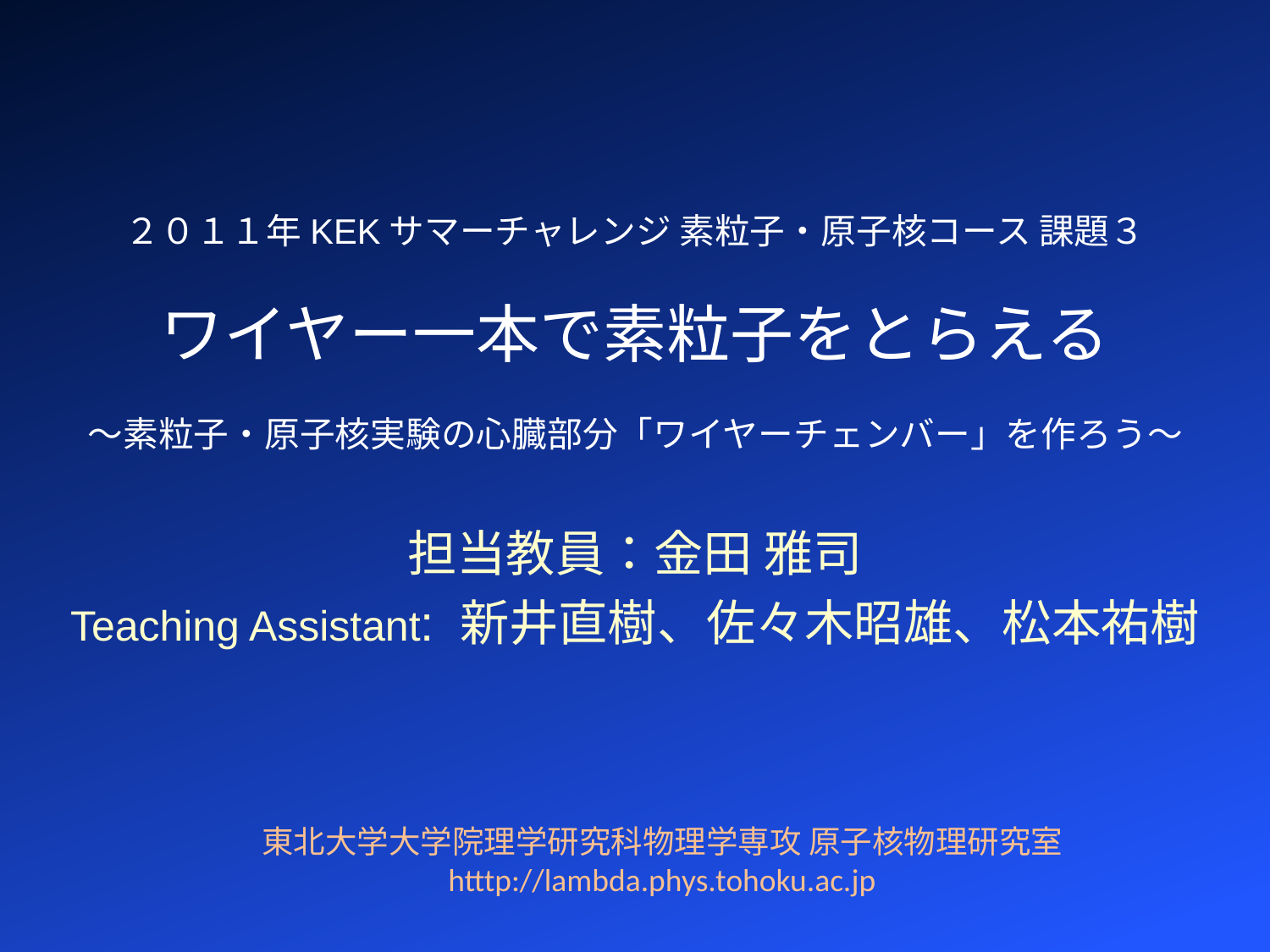

# ２０１１年KEKサマーチャレンジ 素粒子・原子核コース 課題３ ワイヤー一本で素粒子をとらえる ～素粒子・原子核実験の心臓部分「ワイヤーチェンバー」を作ろう～
担当教員：金田 雅司
Teaching Assistant: 新井直樹、佐々木昭雄、松本祐樹
東北大学大学院理学研究科物理学専攻 原子核物理研究室
htttp://lambda.phys.tohoku.ac.jp